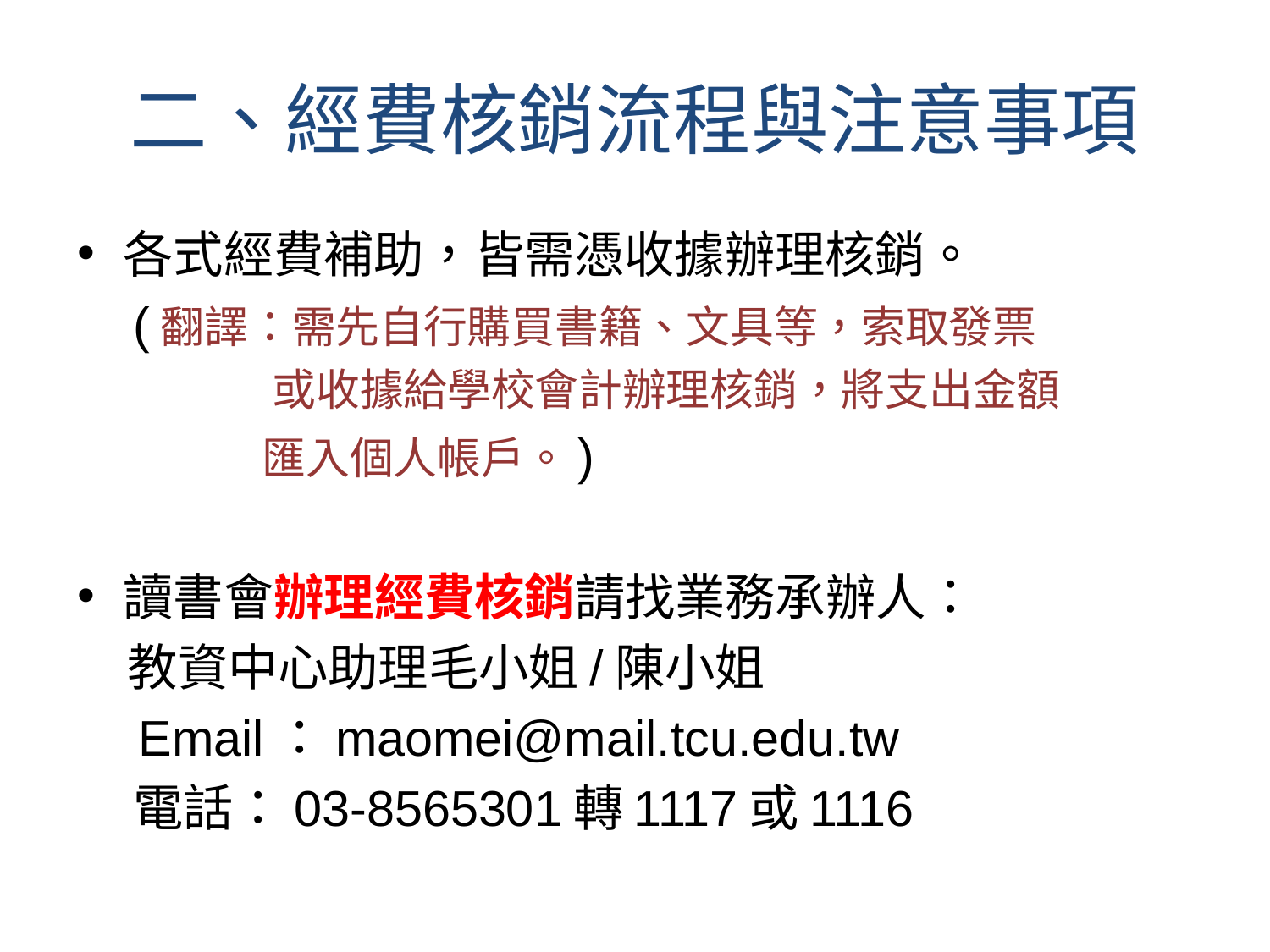

# 二、經費核銷流程與注意事項
各式經費補助，皆需憑收據辦理核銷。
    (翻譯：需先自行購買書籍、文具等，索取發票
　　　　  或收據給學校會計辦理核銷，將支出金額
                  匯入個人帳戶。)

讀書會辦理經費核銷請找業務承辦人：
　教資中心助理毛小姐/陳小姐
　Email：maomei@mail.tcu.edu.tw
    電話：03-8565301轉1117或1116